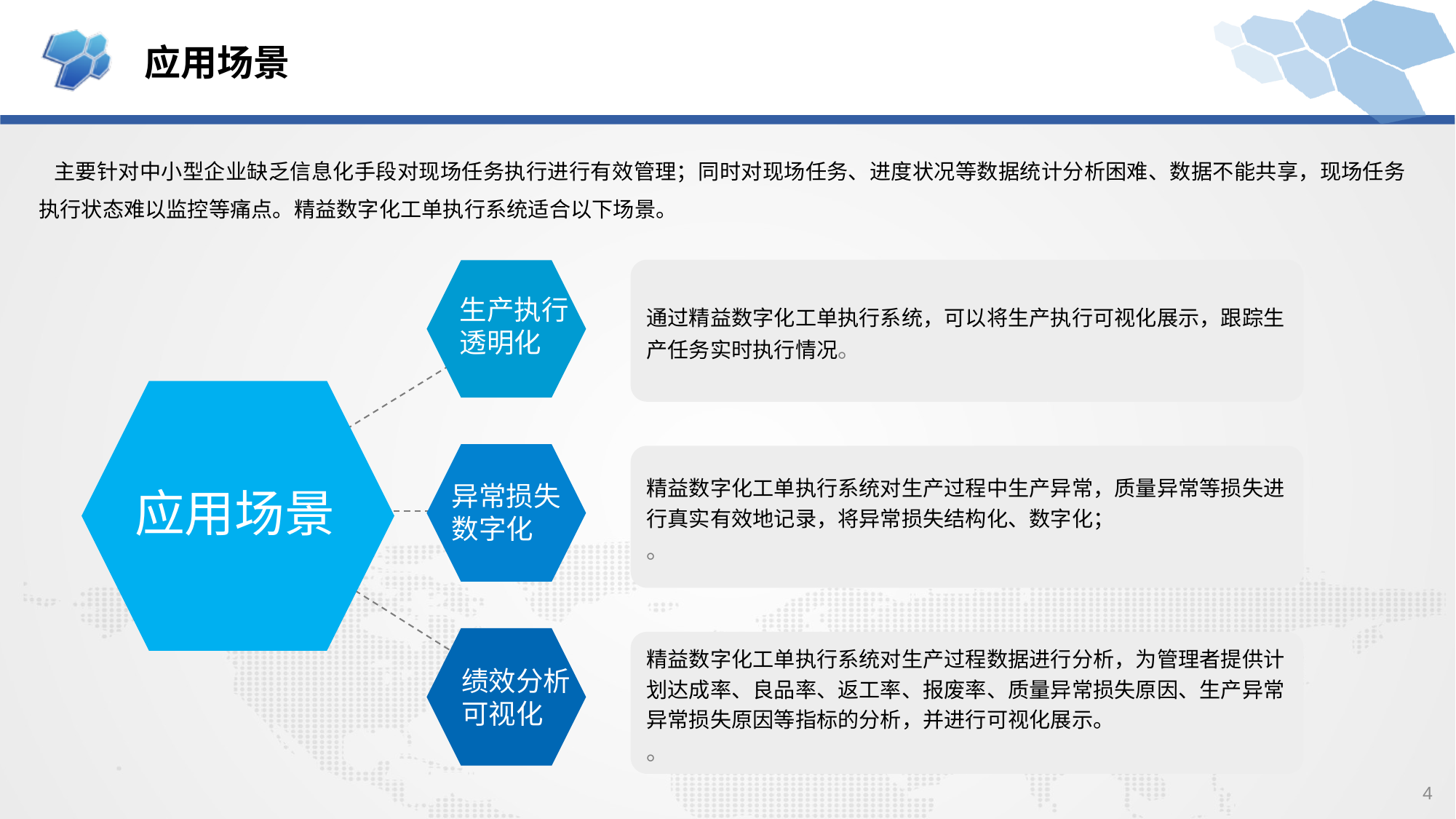

应用场景

  主要针对中小型企业缺乏信息化手段对现场任务执行进行有效管理；同时对现场任务、进度状况等数据统计分析困难、数据不能共享，现场任务执行状态难以监控等痛点。精益数字化工单执行系统适合以下场景。
通过精益数字化工单执行系统，可以将生产执行可视化展示，跟踪生产任务实时执行情况。

生产执行
透明化

应用场景

异常损失
数字化
精益数字化工单执行系统对生产过程中生产异常，质量异常等损失进行真实有效地记录，将异常损失结构化、数字化；
。

绩效分析
可视化
精益数字化工单执行系统对生产过程数据进行分析，为管理者提供计划达成率、良品率、返工率、报废率、质量异常损失原因、生产异常异常损失原因等指标的分析，并进行可视化展示。
。
4